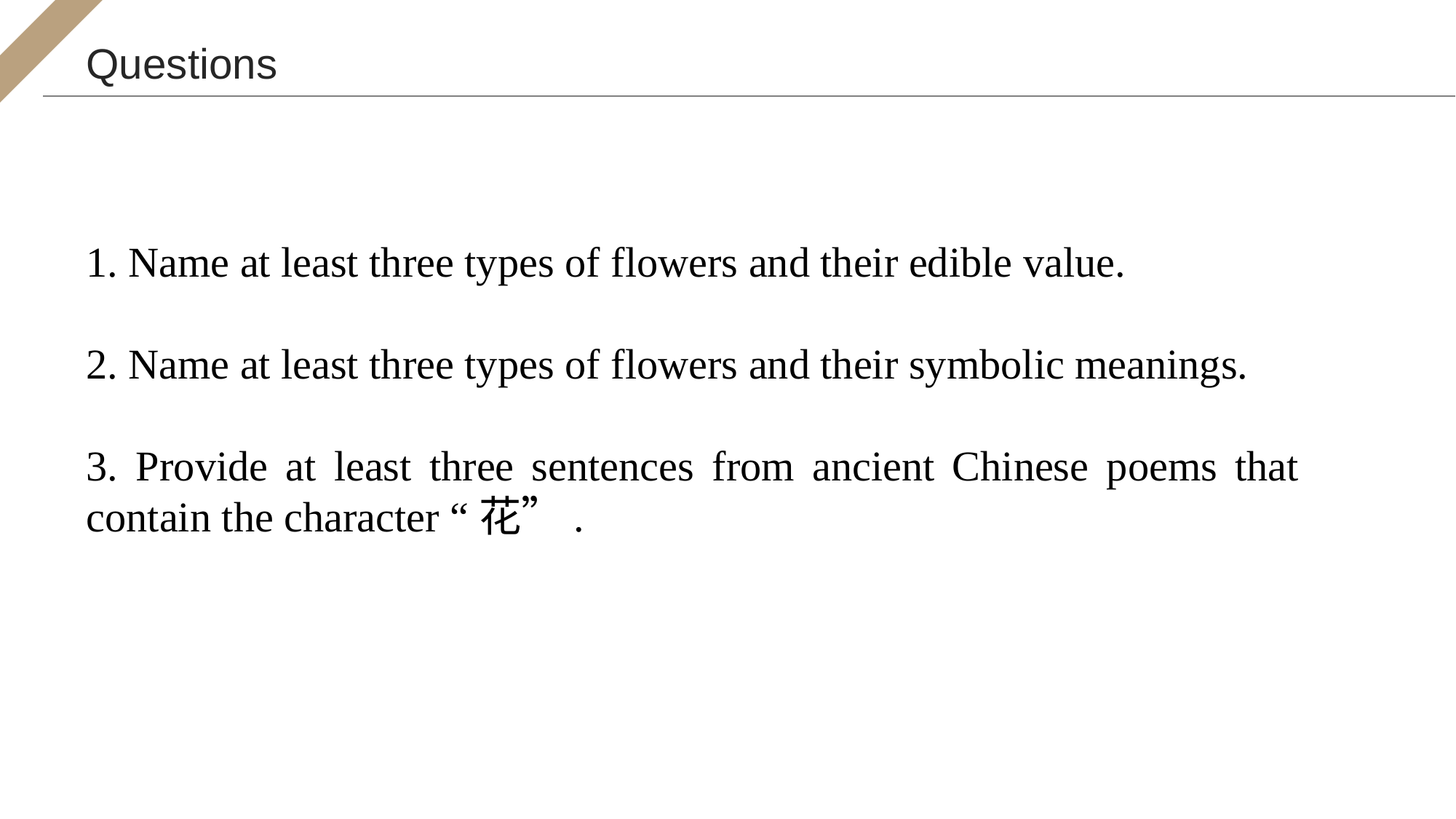

Questions
1. Name at least three types of flowers and their edible value.

2. Name at least three types of flowers and their symbolic meanings.

3. Provide at least three sentences from ancient Chinese poems that contain the character “花”.